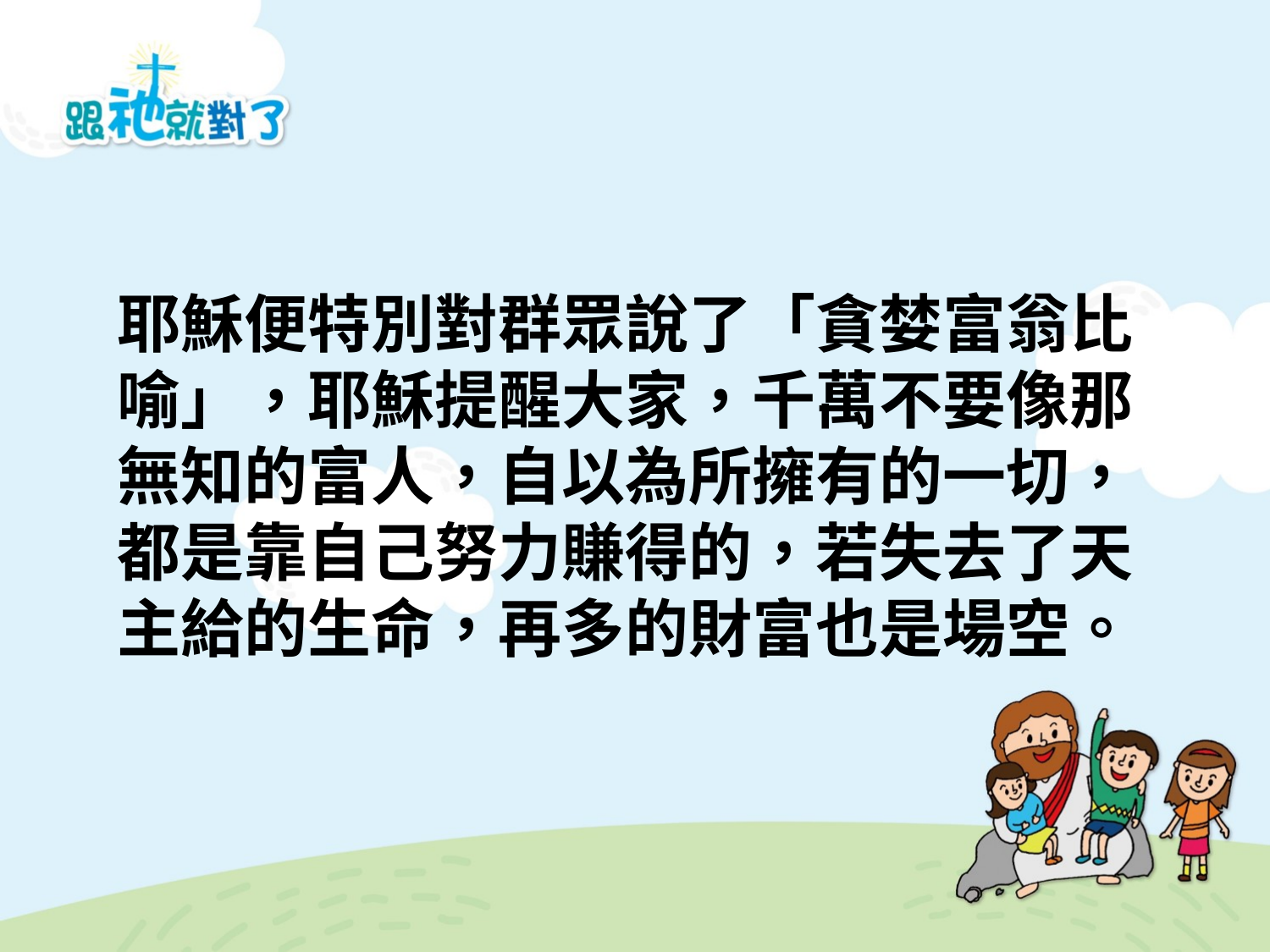

耶穌便特別對群眾說了「貪婪富翁比喻」，耶穌提醒大家，千萬不要像那無知的富人，自以為所擁有的一切，都是靠自己努力賺得的，若失去了天主給的生命，再多的財富也是場空。